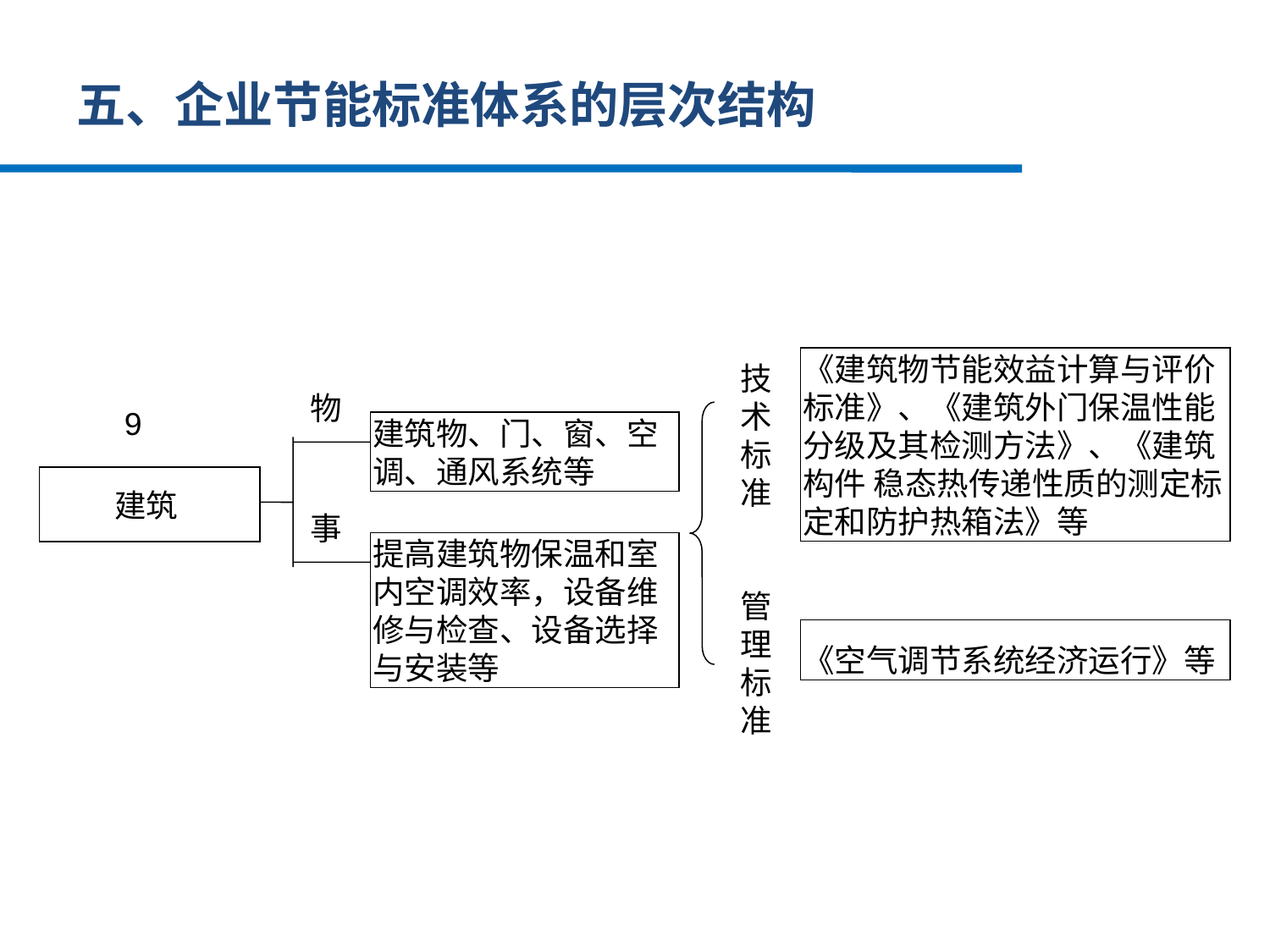

# 五、企业节能标准体系的层次结构
《建筑物节能效益计算与评价标准》、《建筑外门保温性能分级及其检测方法》、《建筑构件 稳态热传递性质的测定标定和防护热箱法》等
技术标准
物
9

建筑物、门、窗、空调、通风系统等

建筑

事
提高建筑物保温和室内空调效率，设备维修与检查、设备选择与安装等

管理标准
《空气调节系统经济运行》等